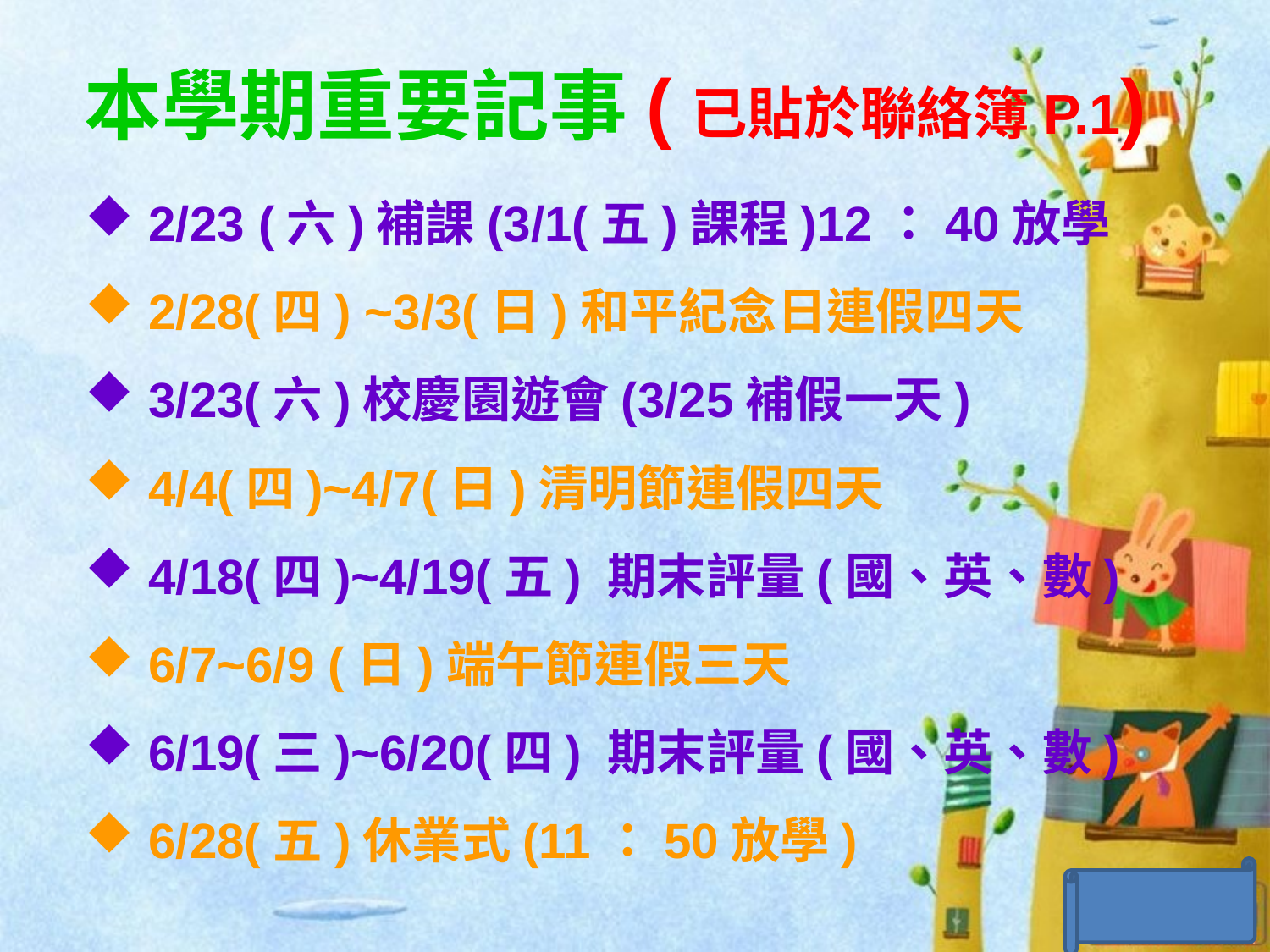

本學期重要記事(已貼於聯絡簿P.1)
2/23 (六)補課(3/1(五)課程)12：40放學
2/28(四) ~3/3(日)和平紀念日連假四天
3/23(六)校慶園遊會(3/25補假一天)
4/4(四)~4/7(日)清明節連假四天
4/18(四)~4/19(五) 期末評量(國、英、數)
6/7~6/9 (日)端午節連假三天
6/19(三)~6/20(四) 期末評量(國、英、數)
6/28(五)休業式(11：50放學)